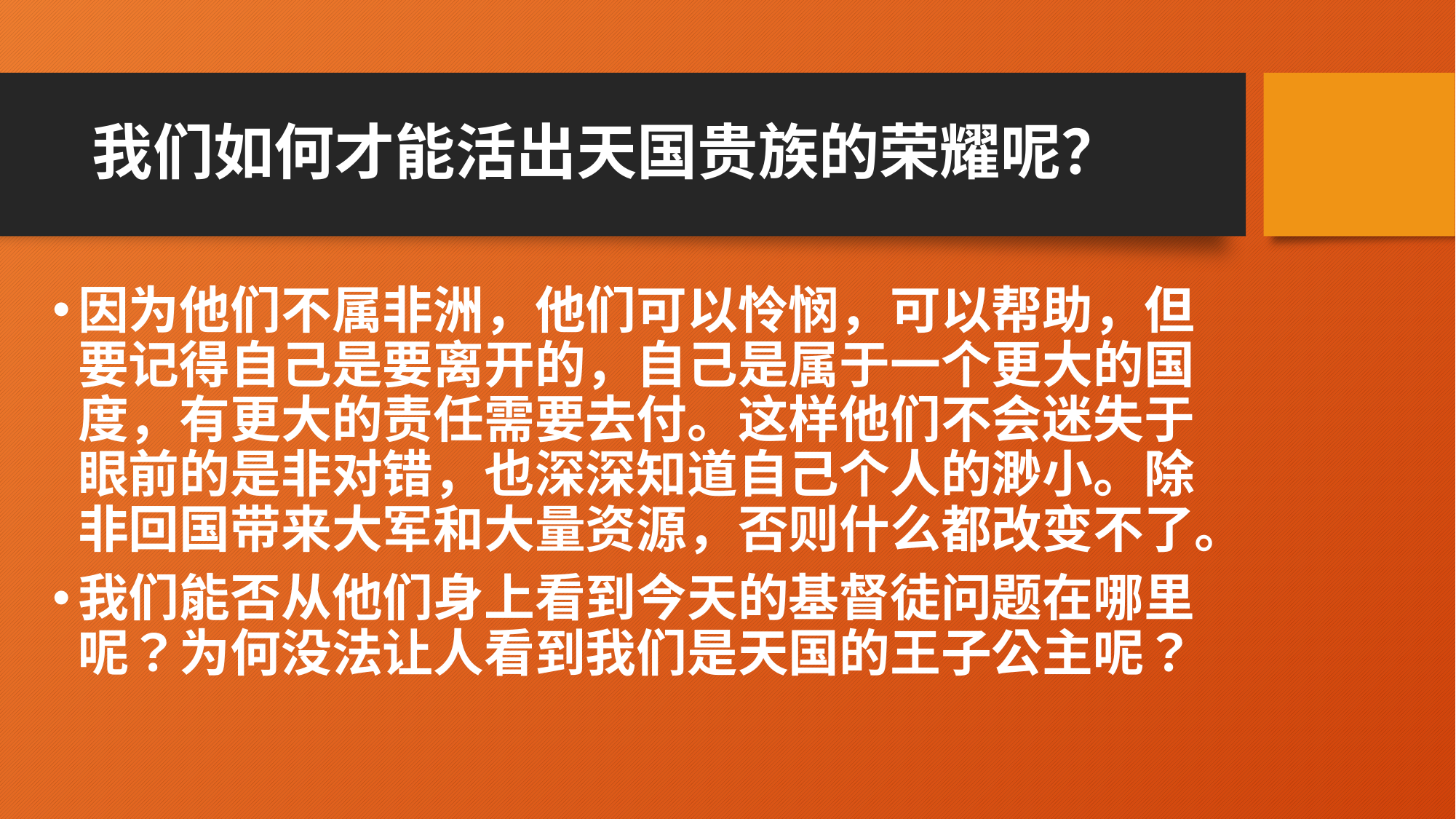

# 我们如何才能活出天国贵族的荣耀呢？
因为他们不属非洲，他们可以怜悯，可以帮助，但要记得自己是要离开的，自己是属于一个更大的国度，有更大的责任需要去付。这样他们不会迷失于眼前的是非对错，也深深知道自己个人的渺小。除非回国带来大军和大量资源，否则什么都改变不了。
我们能否从他们身上看到今天的基督徒问题在哪里呢？为何没法让人看到我们是天国的王子公主呢？